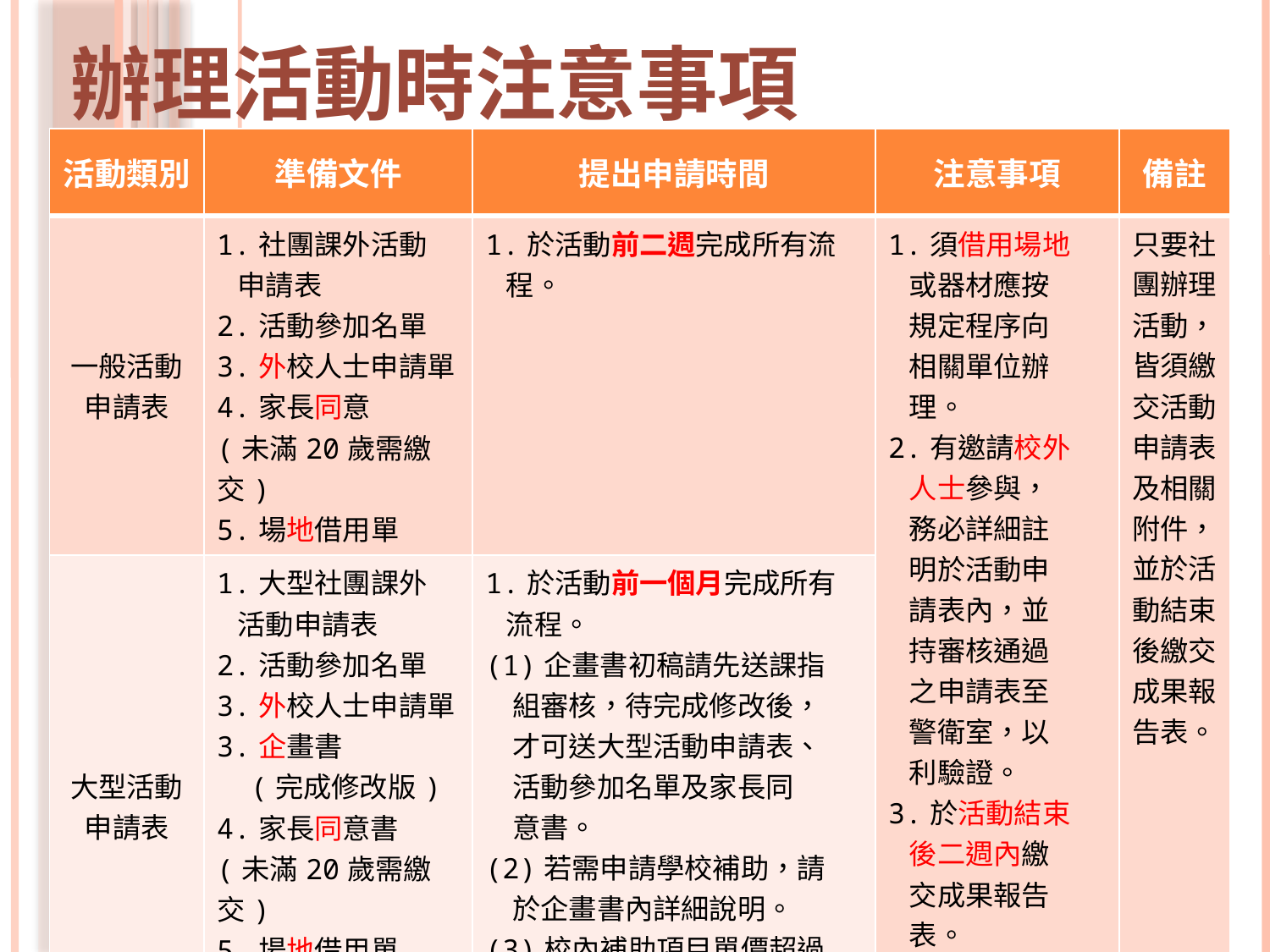

# 辦理活動時注意事項
| 活動類別 | 準備文件 | 提出申請時間 | 注意事項 | 備註 |
| --- | --- | --- | --- | --- |
| 一般活動申請表 | 1.社團課外活動 申請表 2.活動參加名單 3.外校人士申請單 4.家長同意 (未滿20歲需繳交) 5.場地借用單 | 1.於活動前二週完成所有流 程。 | 1.須借用場地 或器材應按 規定程序向 相關單位辦 理。 2.有邀請校外 人士參與， 務必詳細註 明於活動申 請表內，並 持審核通過 之申請表至 警衛室，以 利驗證。 3.於活動結束 後二週內繳 交成果報告 表。 | 只要社團辦理活動，皆須繳交活動申請表及相關附件，並於活動結束後繳交成果報告表。 |
| 大型活動申請表 | 1.大型社團課外 活動申請表 2.活動參加名單 3.外校人士申請單 3.企畫書 (完成修改版) 4.家長同意書 (未滿20歲需繳交) 5.場地借用單 | 1.於活動前一個月完成所有 流程。 (1)企畫書初稿請先送課指 組審核，待完成修改後， 才可送大型活動申請表、 活動參加名單及家長同 意書。 (2)若需申請學校補助，請 於企畫書內詳細說明。 (3)校內補助項目單價超過 3,000元者，須先送估價 單。 |  |  |